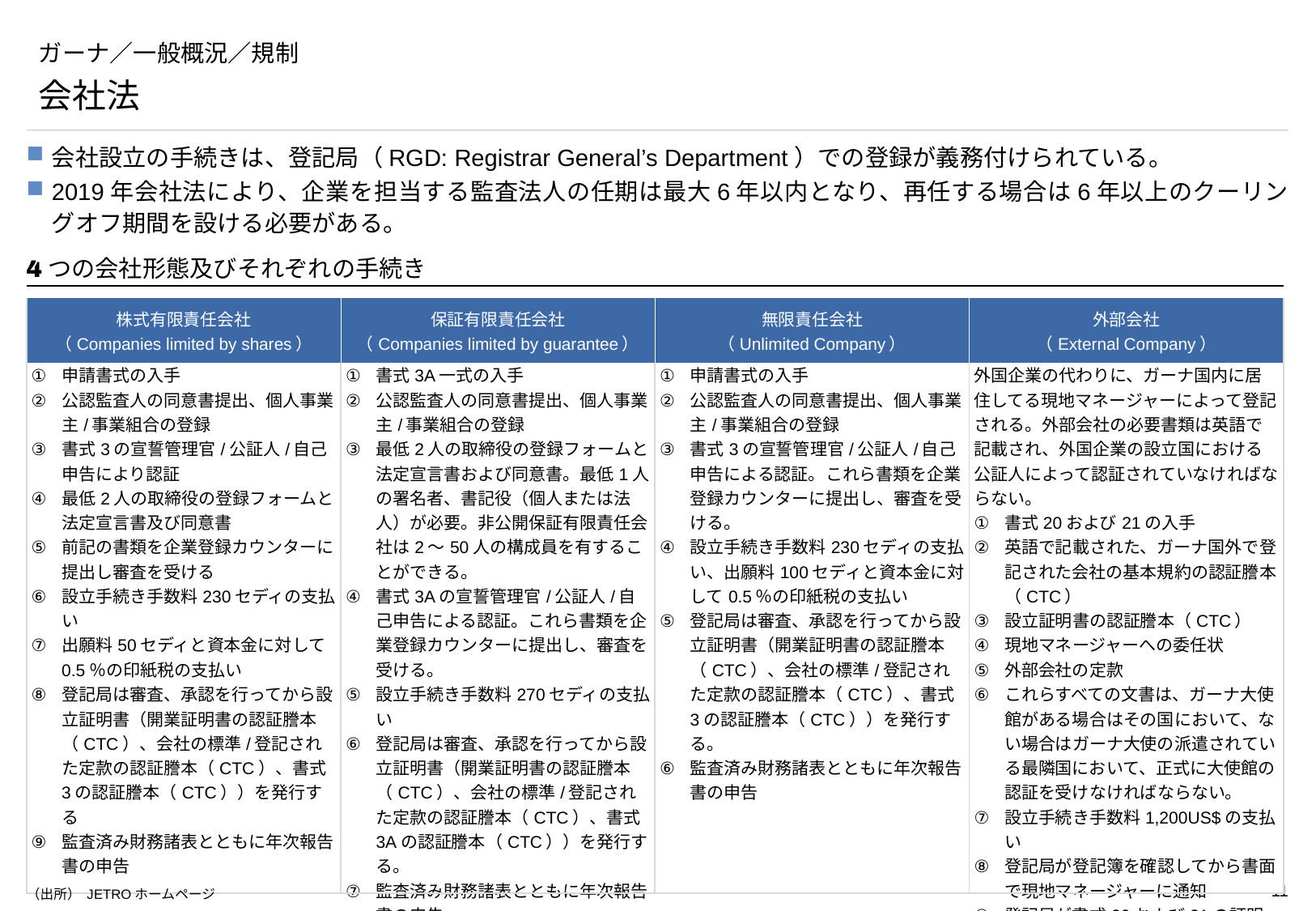

# ガーナ／一般概況／規制
会社法
会社設立の手続きは、登記局（RGD: Registrar General’s Department）での登録が義務付けられている。
2019年会社法により、企業を担当する監査法人の任期は最大6年以内となり、再任する場合は6年以上のクーリングオフ期間を設ける必要がある。
4つの会社形態及びそれぞれの手続き
| 株式有限責任会社 （Companies limited by shares） | 保証有限責任会社 （Companies limited by guarantee） | 無限責任会社 （Unlimited Company） | 外部会社 （External Company） |
| --- | --- | --- | --- |
| 申請書式の入手 公認監査人の同意書提出、個人事業主/事業組合の登録 書式3の宣誓管理官/公証人/自己申告により認証 最低2人の取締役の登録フォームと法定宣言書及び同意書 前記の書類を企業登録カウンターに提出し審査を受ける 設立手続き手数料230セディの支払い 出願料50セディと資本金に対して0.5％の印紙税の支払い 登記局は審査、承認を行ってから設立証明書（開業証明書の認証謄本（CTC）、会社の標準/登記された定款の認証謄本（CTC）、書式3の認証謄本（CTC））を発行する 監査済み財務諸表とともに年次報告書の申告 | 書式3A一式の入手 公認監査人の同意書提出、個人事業主/事業組合の登録 最低2人の取締役の登録フォームと法定宣言書および同意書。最低1人の署名者、書記役（個人または法人）が必要。非公開保証有限責任会社は2～50人の構成員を有することができる。 書式3Aの宣誓管理官/公証人/自己申告による認証。これら書類を企業登録カウンターに提出し、審査を受ける。 設立手続き手数料270セディの支払い 登記局は審査、承認を行ってから設立証明書（開業証明書の認証謄本（CTC）、会社の標準/登記された定款の認証謄本（CTC）、書式3Aの認証謄本（CTC））を発行する。 監査済み財務諸表とともに年次報告書の申告 | 申請書式の入手 公認監査人の同意書提出、個人事業主/事業組合の登録 書式3の宣誓管理官/公証人/自己申告による認証。これら書類を企業登録カウンターに提出し、審査を受ける。 設立手続き手数料230セディの支払い、出願料100セディと資本金に対して0.5％の印紙税の支払い 登記局は審査、承認を行ってから設立証明書（開業証明書の認証謄本（CTC）、会社の標準/登記された定款の認証謄本（CTC）、書式3の認証謄本（CTC））を発行する。 監査済み財務諸表とともに年次報告書の申告 | 外国企業の代わりに、ガーナ国内に居住してる現地マネージャーによって登記される。外部会社の必要書類は英語で記載され、外国企業の設立国における公証人によって認証されていなければならない。 書式20および21の入手 英語で記載された、ガーナ国外で登記された会社の基本規約の認証謄本（CTC） 設立証明書の認証謄本（CTC） 現地マネージャーへの委任状 外部会社の定款 これらすべての文書は、ガーナ大使館がある場合はその国において、ない場合はガーナ大使の派遣されている最隣国において、正式に大使館の認証を受けなければならない。 設立手続き手数料1,200US$の支払い 登記局が登記簿を確認してから書面で現地マネージャーに通知 登記局が書式20および21の証明書を発行 企業グループの財務諸表とともに年次報告書の申告 |
（出所） JETROホームページ